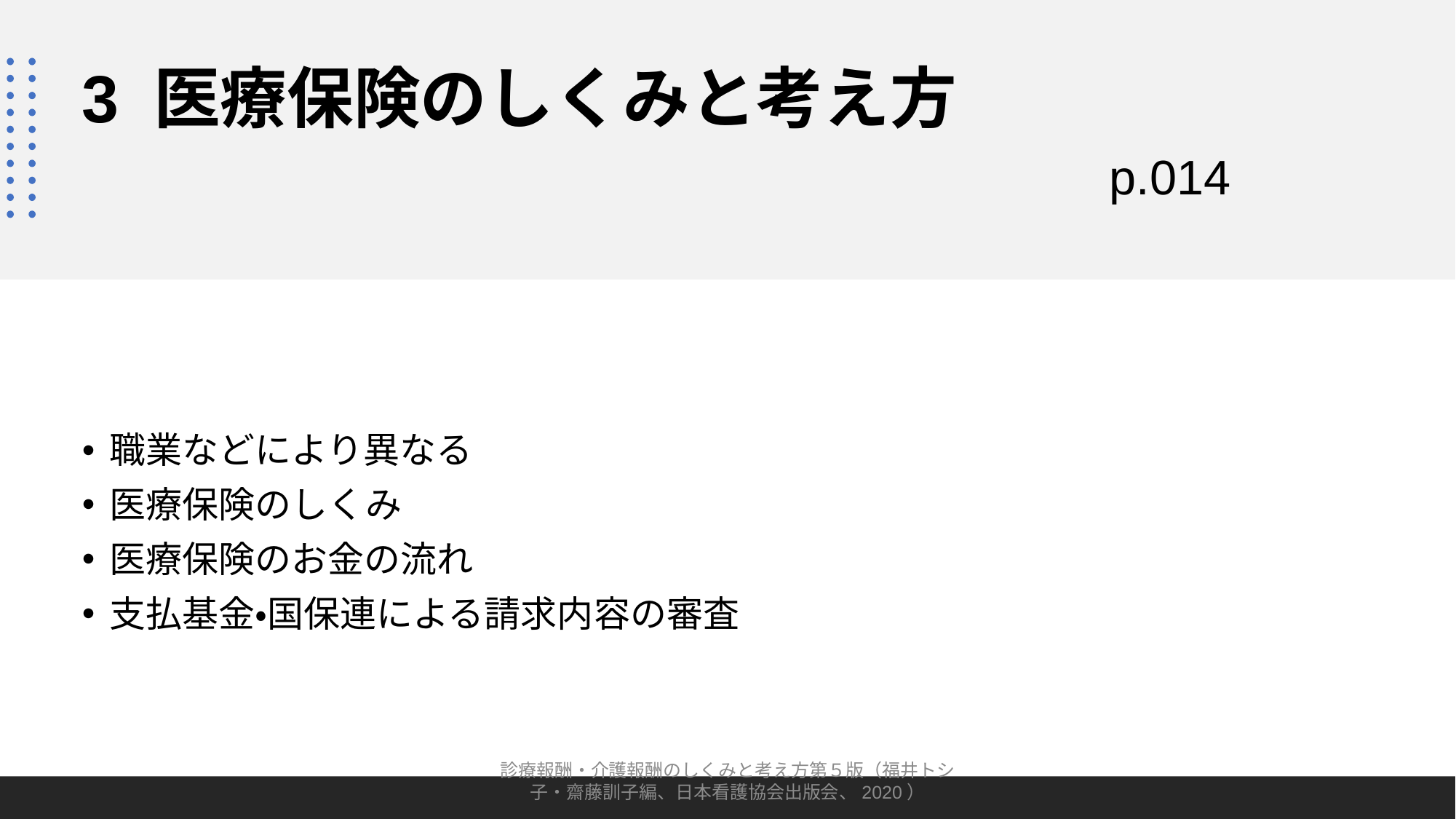

# 3 医療保険のしくみと考え方 p.014

職業などにより異なる
医療保険のしくみ
医療保険のお金の流れ
支払基金・国保連による請求内容の審査
診療報酬・介護報酬のしくみと考え方第５版（福井トシ子・齋藤訓子編、日本看護協会出版会、2020）